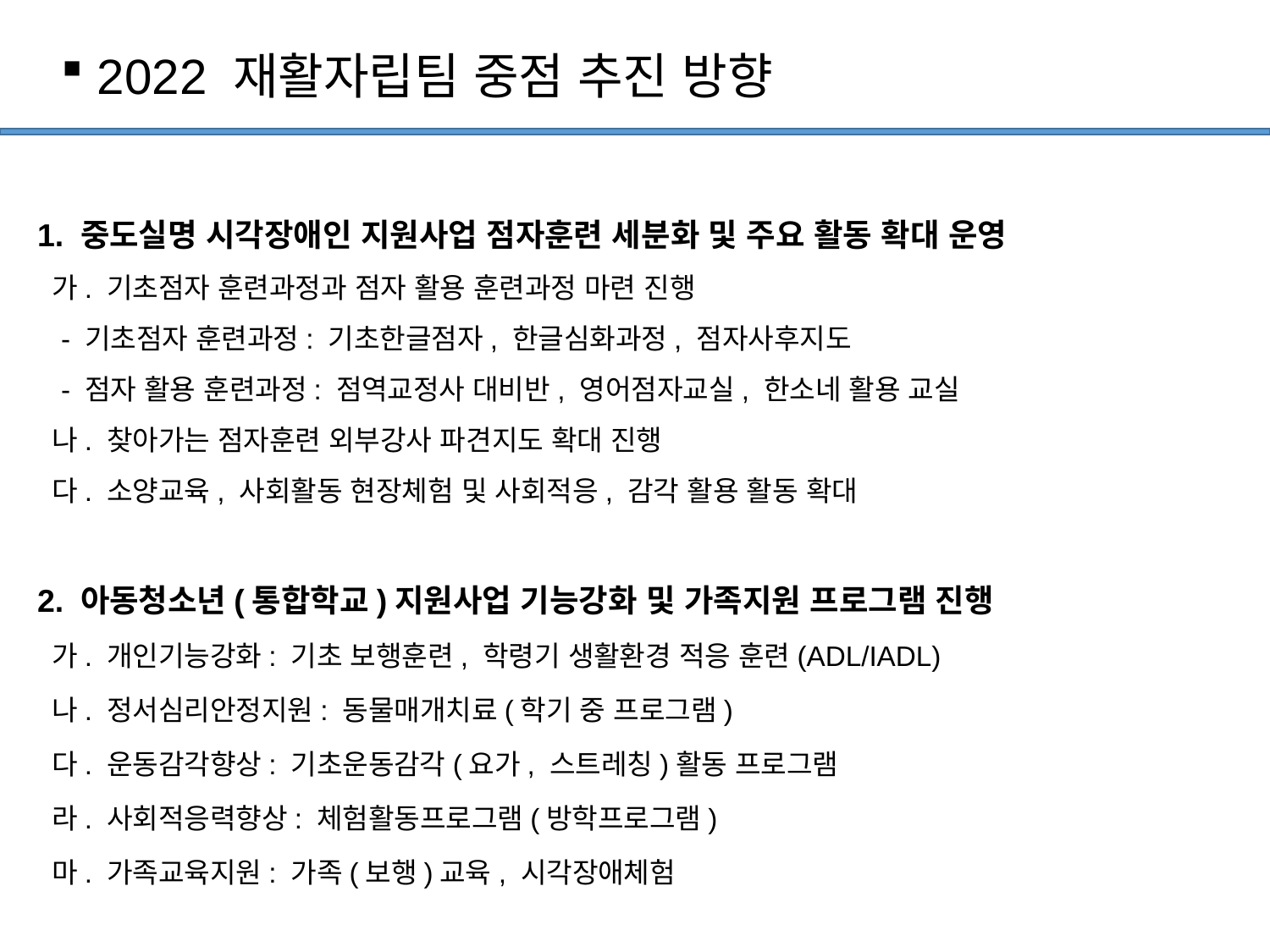

2022 재활자립팀 중점 추진 방향

1. 중도실명 시각장애인 지원사업 점자훈련 세분화 및 주요 활동 확대 운영
 가. 기초점자 훈련과정과 점자 활용 훈련과정 마련 진행
   - 기초점자 훈련과정: 기초한글점자, 한글심화과정, 점자사후지도
   - 점자 활용 훈련과정: 점역교정사 대비반, 영어점자교실, 한소네 활용 교실
 나. 찾아가는 점자훈련 외부강사 파견지도 확대 진행
 다. 소양교육, 사회활동 현장체험 및 사회적응, 감각 활용 활동 확대

2. 아동청소년(통합학교)지원사업 기능강화 및 가족지원 프로그램 진행
 가. 개인기능강화: 기초 보행훈련, 학령기 생활환경 적응 훈련(ADL/IADL)
 나. 정서심리안정지원: 동물매개치료(학기 중 프로그램)
 다. 운동감각향상: 기초운동감각(요가, 스트레칭)활동 프로그램
 라. 사회적응력향상: 체험활동프로그램(방학프로그램)
 마. 가족교육지원: 가족(보행)교육, 시각장애체험